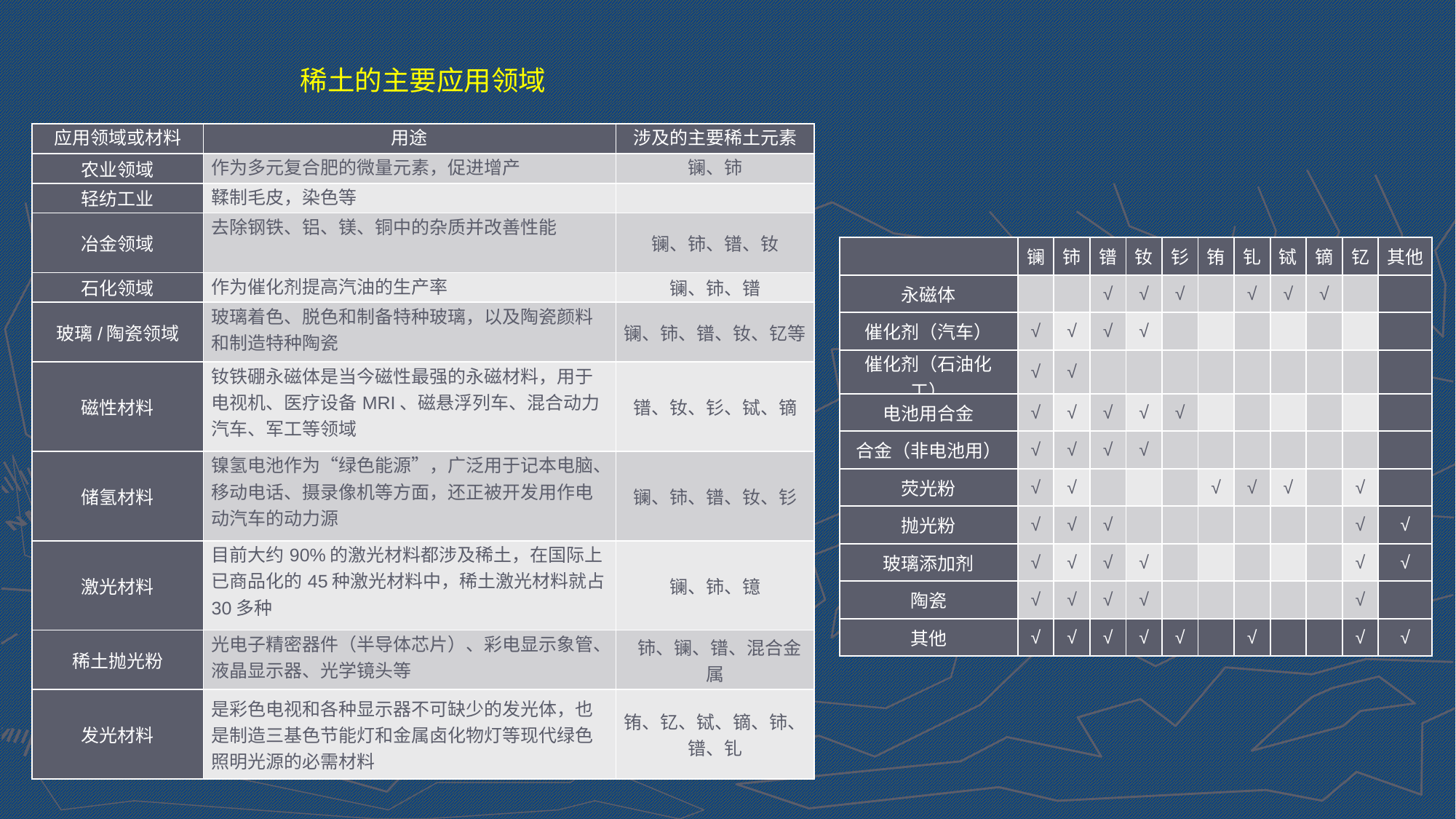

稀土的主要应用领域
| 应用领域或材料 | 用途 | 涉及的主要稀土元素 |
| --- | --- | --- |
| 农业领域 | 作为多元复合肥的微量元素，促进增产 | 镧、铈 |
| 轻纺工业 | 鞣制毛皮，染色等 |  |
| 冶金领域 | 去除钢铁、铝、镁、铜中的杂质并改善性能 | 镧、铈、镨、钕 |
| 石化领域 | 作为催化剂提高汽油的生产率 | 镧、铈、镨 |
| 玻璃/陶瓷领域 | 玻璃着色、脱色和制备特种玻璃，以及陶瓷颜料和制造特种陶瓷 | 镧、铈、镨、钕、钇等 |
| 磁性材料 | 钕铁硼永磁体是当今磁性最强的永磁材料，用于电视机、医疗设备MRI、磁悬浮列车、混合动力汽车、军工等领域 | 镨、钕、钐、铽、镝 |
| 储氢材料 | 镍氢电池作为“绿色能源”，广泛用于记本电脑、移动电话、摄录像机等方面，还正被开发用作电动汽车的动力源 | 镧、铈、镨、钕、钐 |
| 激光材料 | 目前大约90%的激光材料都涉及稀土，在国际上已商品化的45种激光材料中，稀土激光材料就占30多种 | 镧、铈、镱 |
| 稀土抛光粉 | 光电子精密器件（半导体芯片）、彩电显示象管、液晶显示器、光学镜头等 | 铈、镧、镨、混合金属 |
| 发光材料 | 是彩色电视和各种显示器不可缺少的发光体，也是制造三基色节能灯和金属卤化物灯等现代绿色照明光源的必需材料 | 铕、钇、铽、镝、铈、 镨、钆 |
|  | 镧 | 铈 | 镨 | 钕 | 钐 | 铕 | 钆 | 铽 | 镝 | 钇 | 其他 |
| --- | --- | --- | --- | --- | --- | --- | --- | --- | --- | --- | --- |
| 永磁体 |  |  | √ | √ | √ |  | √ | √ | √ |  |  |
| 催化剂（汽车） | √ | √ | √ | √ |  |  |  |  |  |  |  |
| 催化剂（石油化工） | √ | √ |  |  |  |  |  |  |  |  |  |
| 电池用合金 | √ | √ | √ | √ | √ |  |  |  |  |  |  |
| 合金（非电池用） | √ | √ | √ | √ |  |  |  |  |  |  |  |
| 荧光粉 | √ | √ |  |  |  | √ | √ | √ |  | √ |  |
| 抛光粉 | √ | √ | √ |  |  |  |  |  |  | √ | √ |
| 玻璃添加剂 | √ | √ | √ | √ |  |  |  |  |  | √ | √ |
| 陶瓷 | √ | √ | √ | √ |  |  |  |  |  | √ |  |
| 其他 | √ | √ | √ | √ | √ |  | √ |  |  | √ | √ |